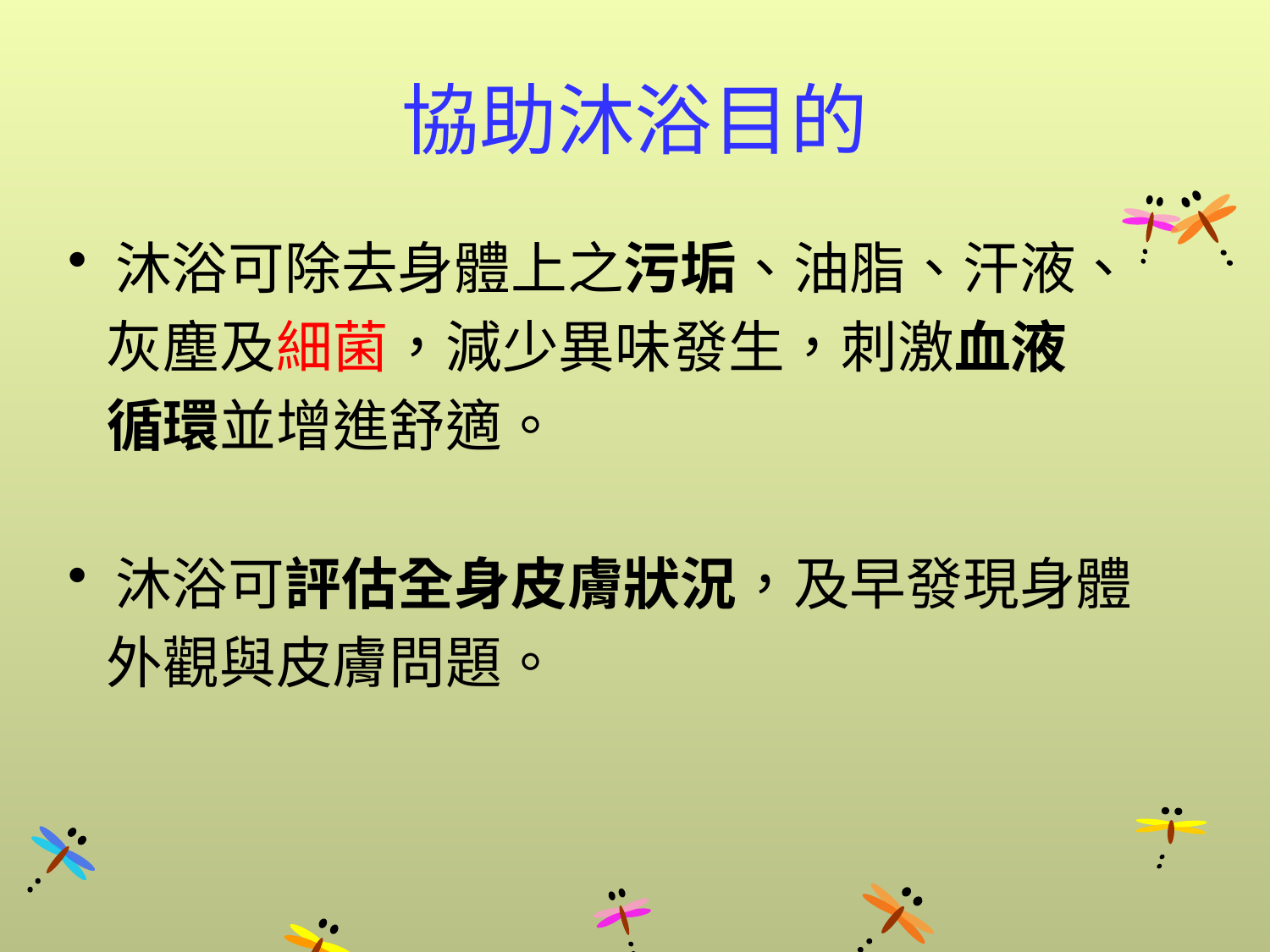

# 協助沐浴目的
沐浴可除去身體上之污垢、油脂、汗液、
  灰塵及細菌，減少異味發生，刺激血液
  循環並增進舒適。

沐浴可評估全身皮膚狀況，及早發現身體
  外觀與皮膚問題。